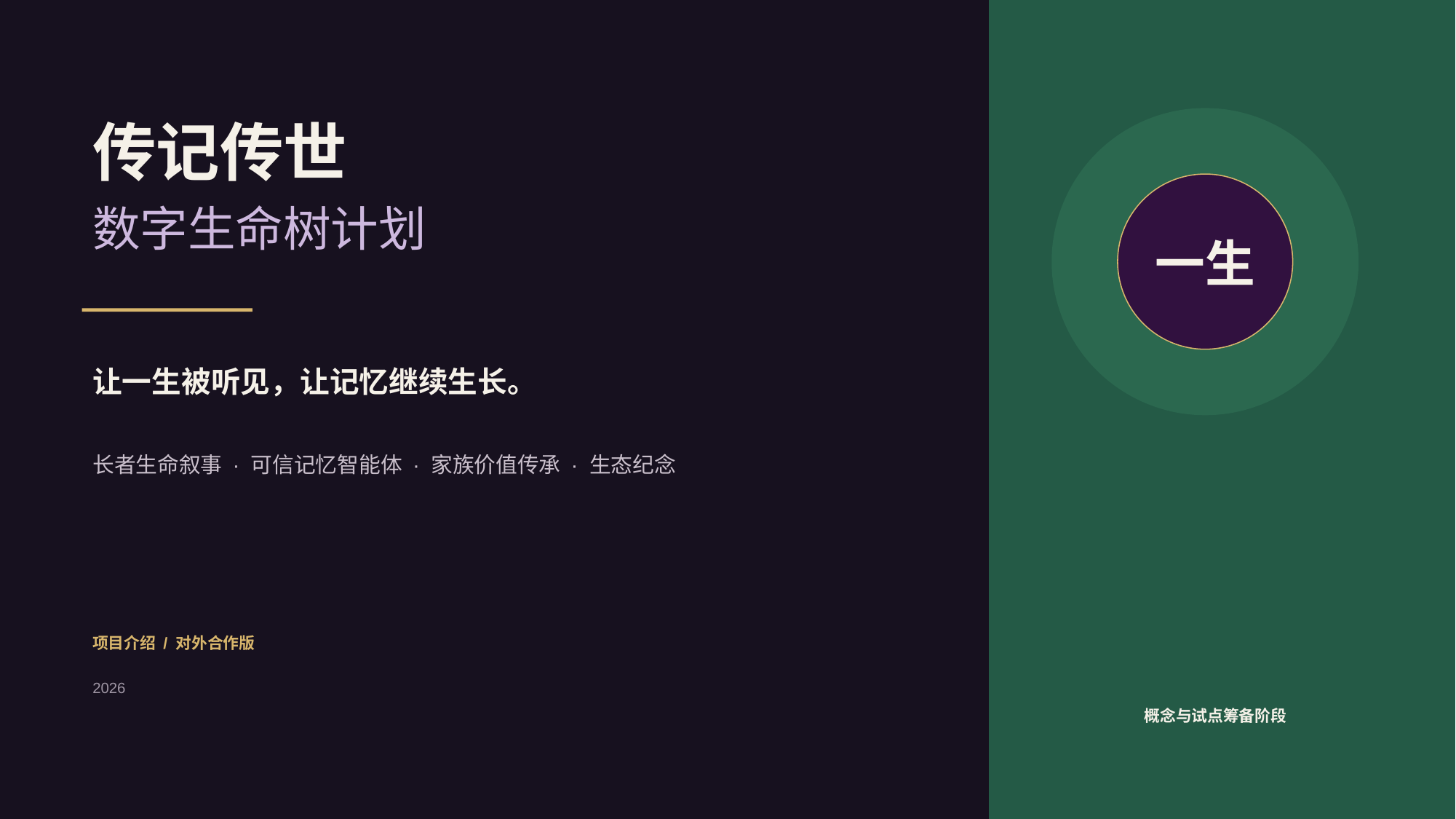

传记传世

数字生命树计划
一生

让一生被听见，让记忆继续生长。
长者生命叙事 · 可信记忆智能体 · 家族价值传承 · 生态纪念
项目介绍 / 对外合作版
2026
概念与试点筹备阶段